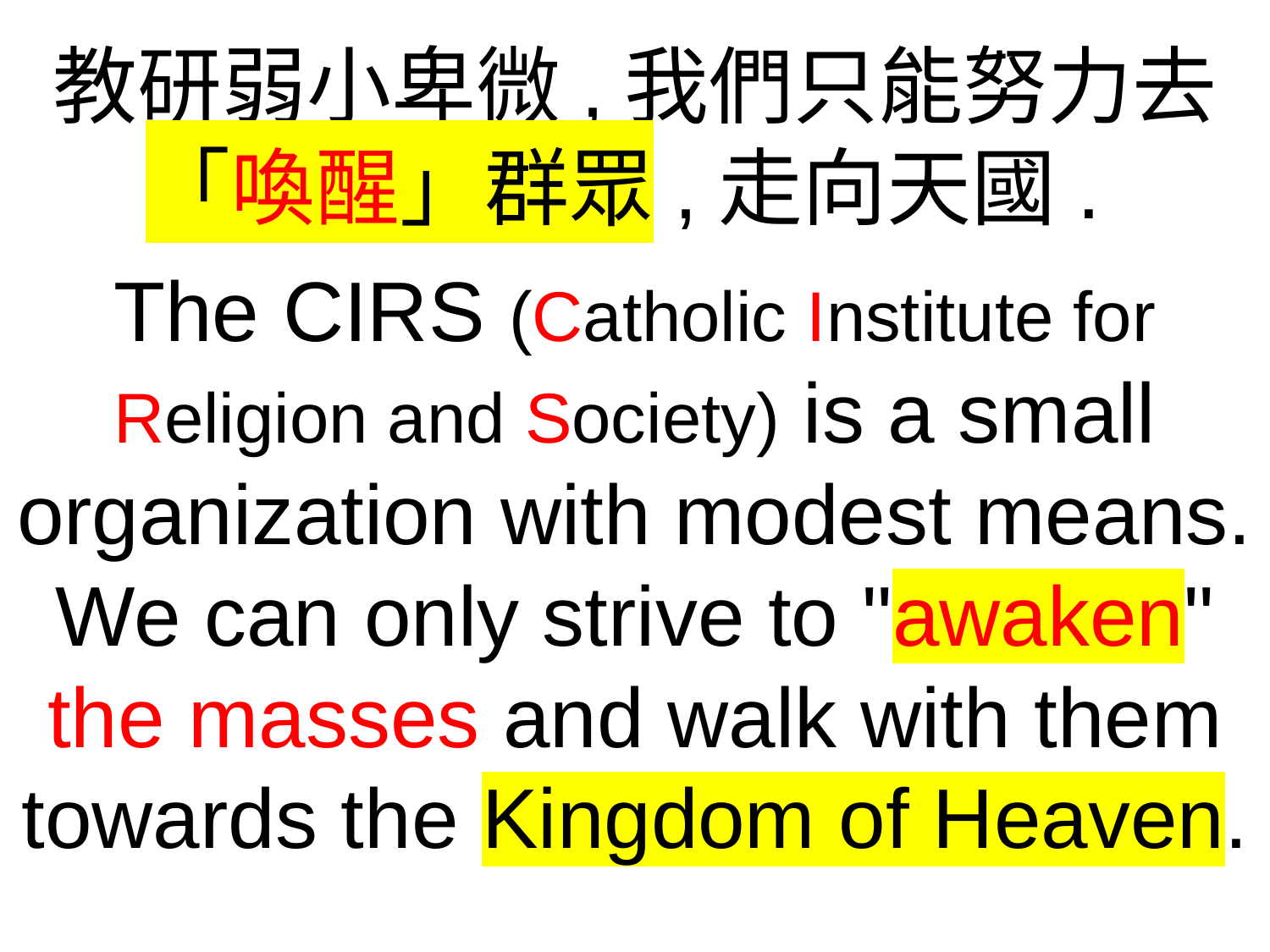

教研弱小卑微,我們只能努力去
「喚醒」群眾,走向天國.
The CIRS (Catholic Institute for Religion and Society) is a small organization with modest means. We can only strive to "awaken" the masses and walk with them towards the Kingdom of Heaven.